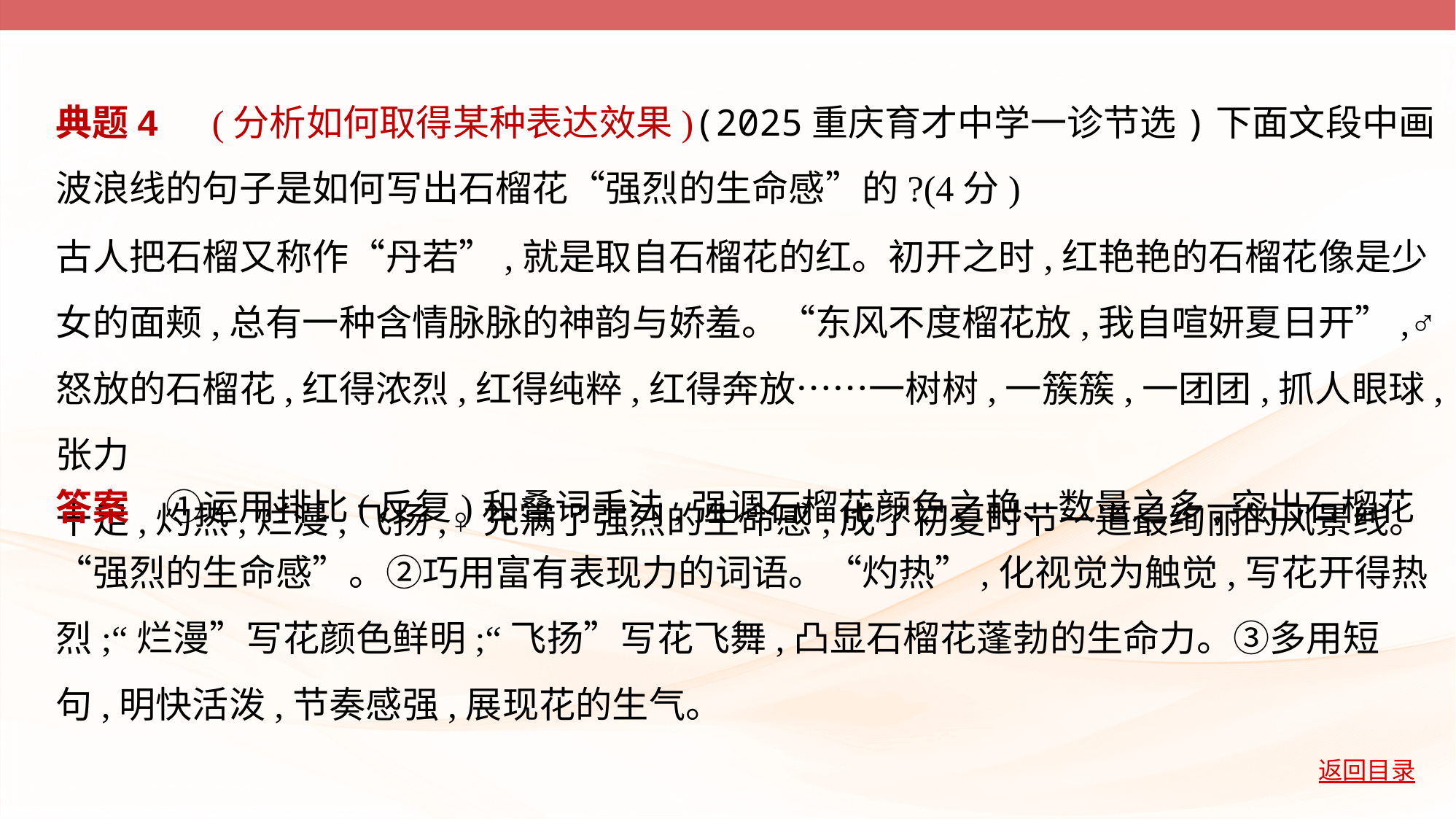

典题4　(分析如何取得某种表达效果)(2025重庆育才中学一诊节选)下面文段中画
波浪线的句子是如何写出石榴花“强烈的生命感”的?(4分)
古人把石榴又称作“丹若”,就是取自石榴花的红。初开之时,红艳艳的石榴花像是少
女的面颊,总有一种含情脉脉的神韵与娇羞。“东风不度榴花放,我自喧妍夏日开”,♂
怒放的石榴花,红得浓烈,红得纯粹,红得奔放……一树树,一簇簇,一团团,抓人眼球,张力
十足,灼热,烂漫,飞扬,♀充满了强烈的生命感,成了初夏时节一道最绚丽的风景线。

答案　①运用排比(反复)和叠词手法,强调石榴花颜色之艳、数量之多,突出石榴花
“强烈的生命感”。②巧用富有表现力的词语。“灼热”,化视觉为触觉,写花开得热
烈;“烂漫”写花颜色鲜明;“飞扬”写花飞舞,凸显石榴花蓬勃的生命力。③多用短
句,明快活泼,节奏感强,展现花的生气。